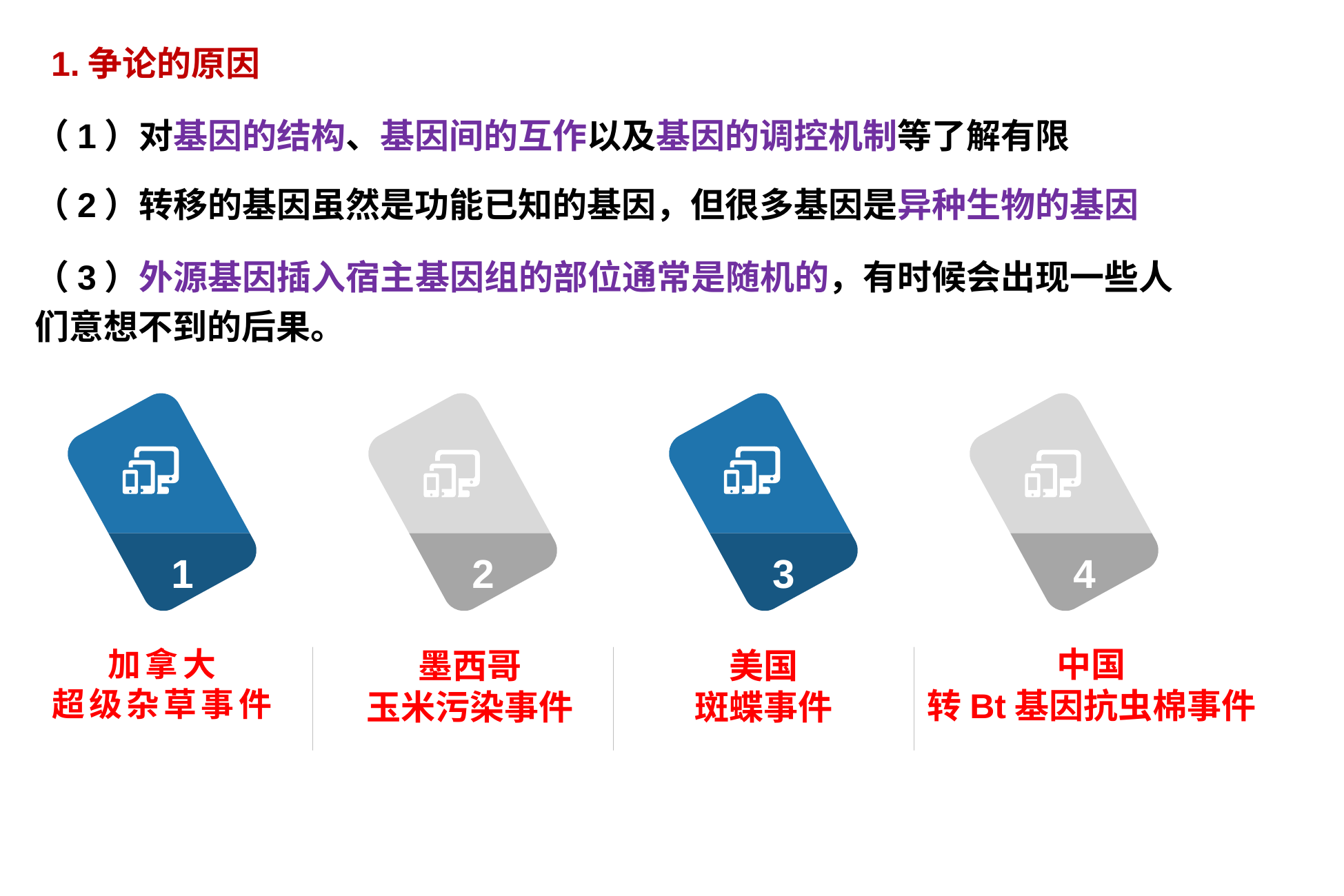

1.争论的原因
（1）对基因的结构、基因间的互作以及基因的调控机制等了解有限
（2）转移的基因虽然是功能已知的基因，但很多基因是异种生物的基因
（3）外源基因插入宿主基因组的部位通常是随机的，有时候会出现一些人们意想不到的后果。

1
2
3
4

中国
转Bt基因抗虫棉事件

加拿大
超级杂草事件
墨西哥
玉米污染事件

美国
斑蝶事件